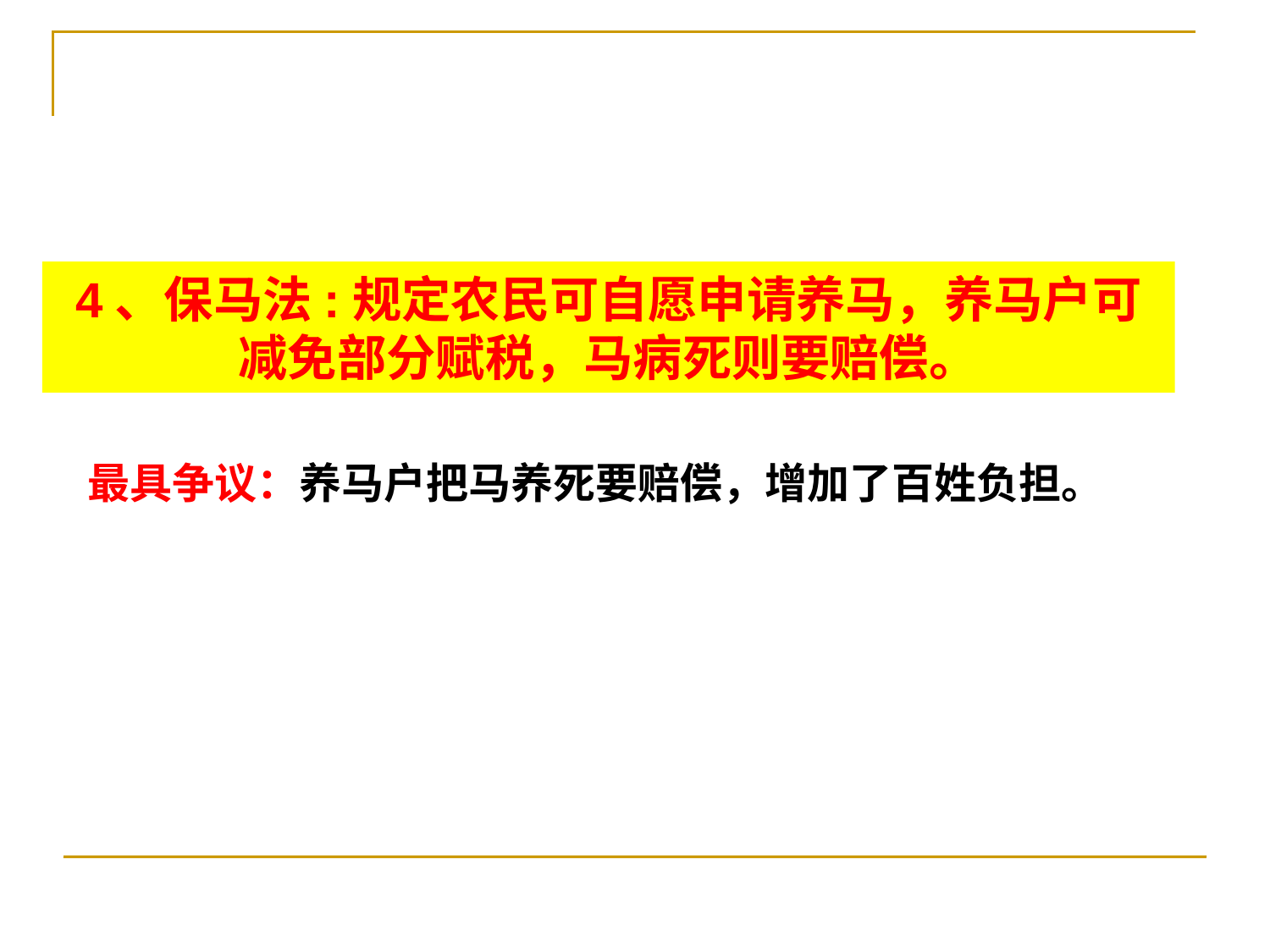

4、保马法:规定农民可自愿申请养马，养马户可减免部分赋税，马病死则要赔偿。
最具争议：养马户把马养死要赔偿，增加了百姓负担。